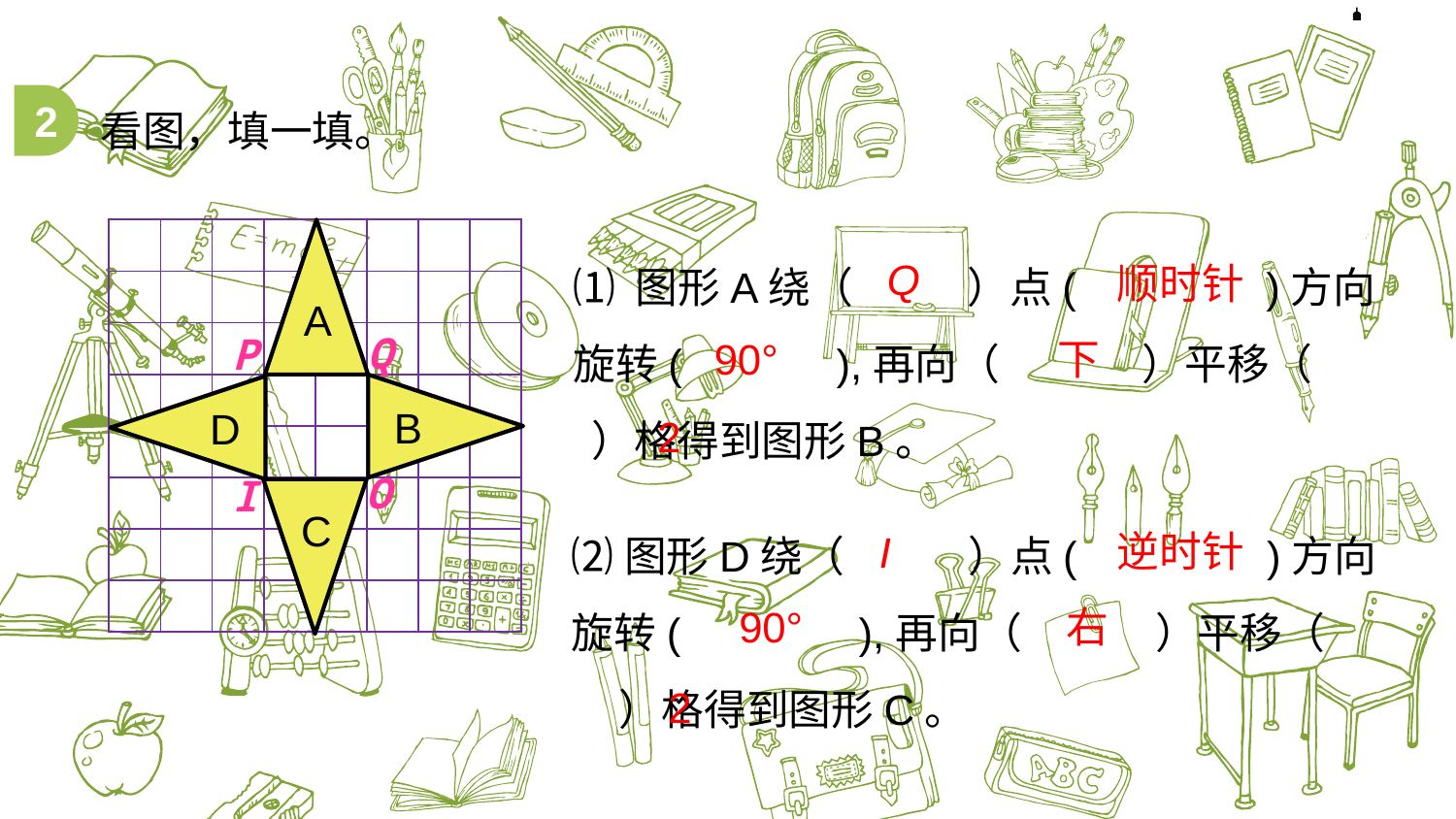

看图，填一填。
2
|  |  |  |  |  |  |  |  |
| --- | --- | --- | --- | --- | --- | --- | --- |
|  |  |  |  |  |  |  |  |
|  |  |  |  |  |  |  |  |
|  |  |  |  |  |  |  |  |
|  |  |  |  |  |  |  |  |
|  |  |  |  |  |  |  |  |
|  |  |  |  |  |  |  |  |
|  |  |  |  |  |  |  |  |

⑴ 图形A绕（            ）点(                )方向旋转(             ),再向（               ）平移（           ）格得到图形B。
Q
顺时针
A
Q
P
下
90°

B
D
2
O
I

C
⑵图形D绕（             ）点(                )方向旋转(               ),再向（              ）平移（           ）格得到图形C。
逆时针
I
右
90°
2